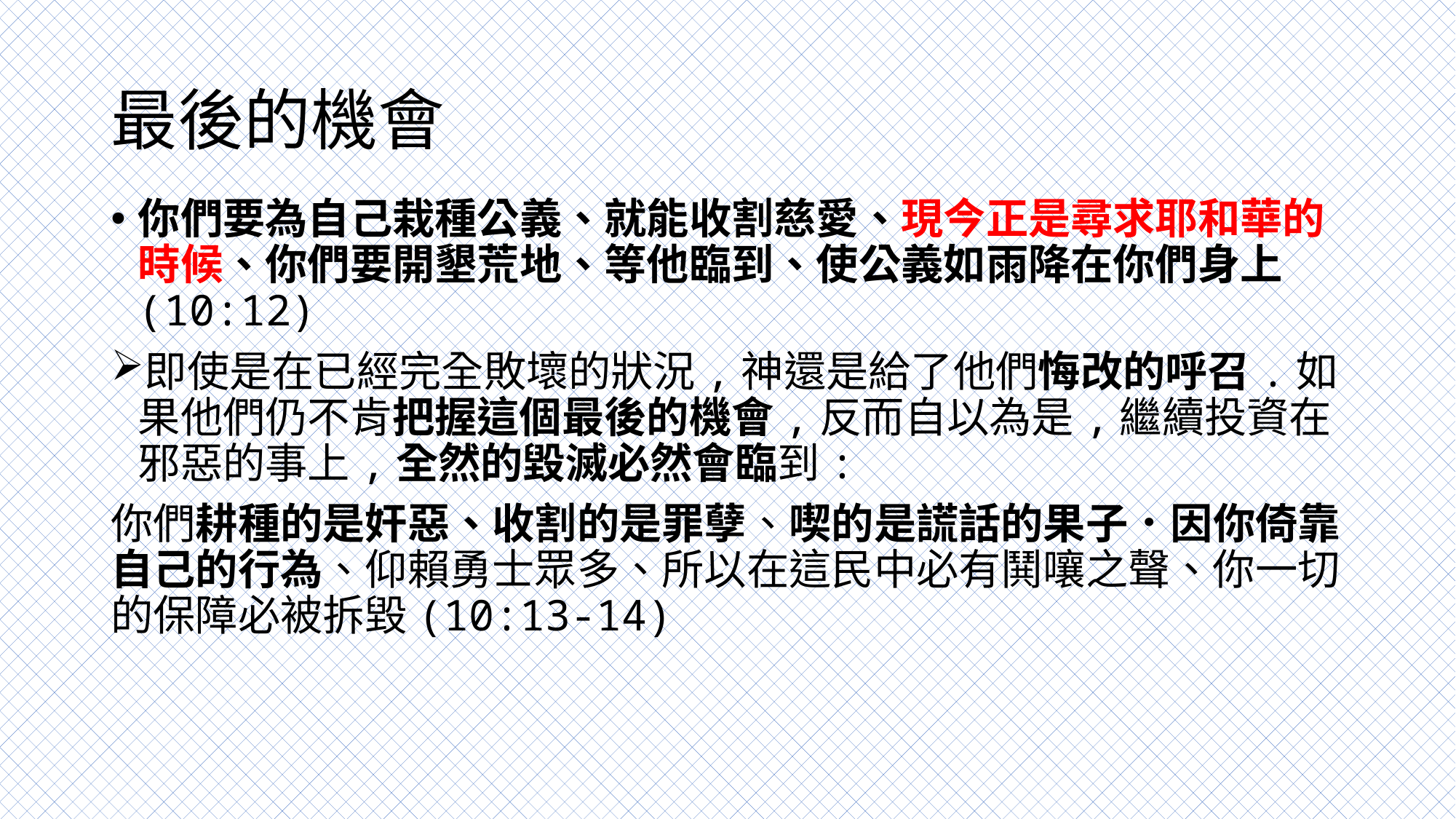

# 最後的機會
你們要為自己栽種公義、就能收割慈愛、現今正是尋求耶和華的時候、你們要開墾荒地、等他臨到、使公義如雨降在你們身上(10:12)
即使是在已經完全敗壞的狀況,神還是給了他們悔改的呼召.如果他們仍不肯把握這個最後的機會,反而自以為是,繼續投資在邪惡的事上,全然的毀滅必然會臨到:
你們耕種的是奸惡、收割的是罪孽、喫的是謊話的果子．因你倚靠自己的行為、仰賴勇士眾多、所以在這民中必有鬨嚷之聲、你一切的保障必被拆毀(10:13-14)